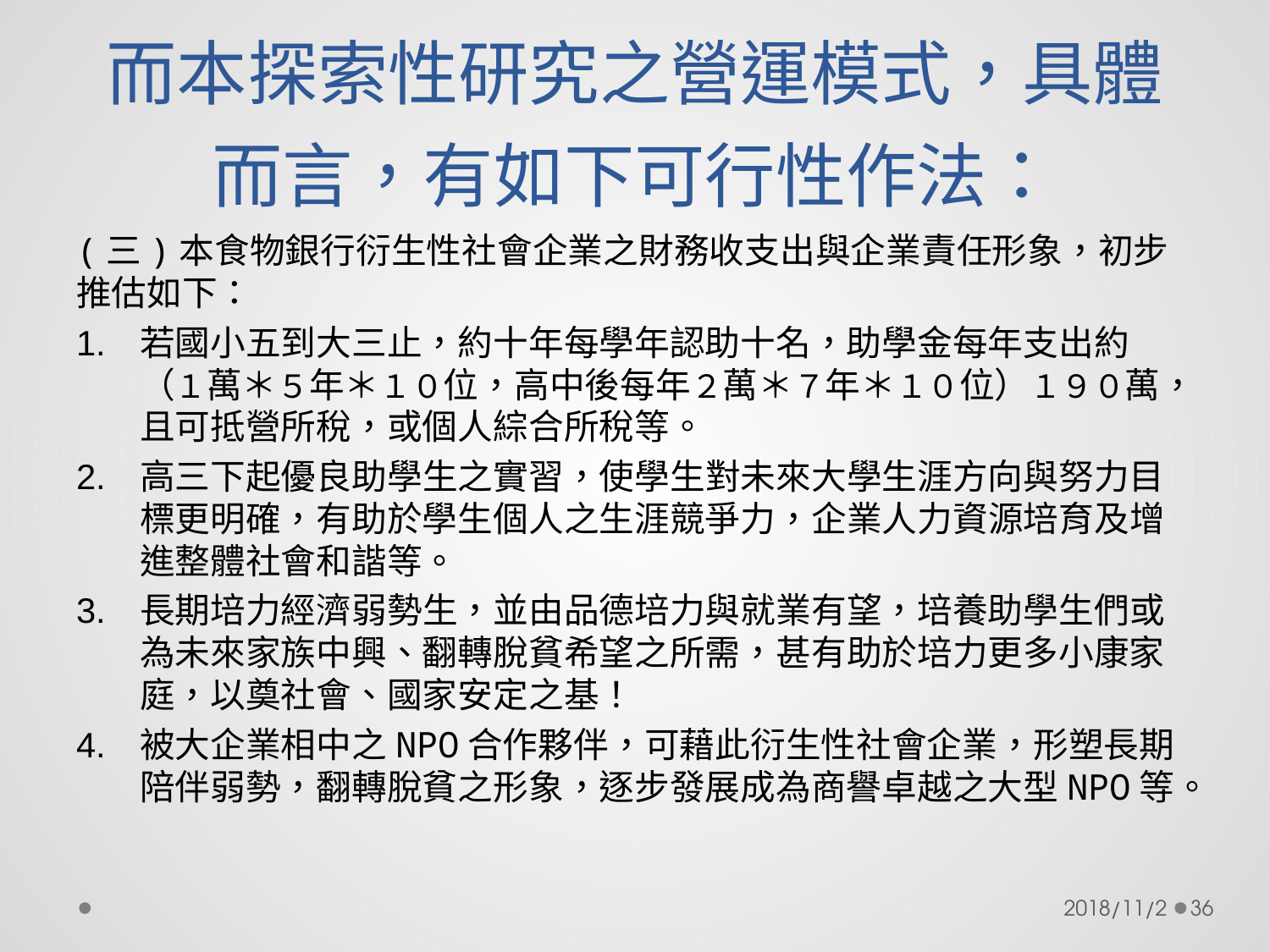

# 而本探索性研究之營運模式，具體而言，有如下可行性作法：
(三)本食物銀行衍生性社會企業之財務收支出與企業責任形象，初步推估如下：
若國小五到大三止，約十年每學年認助十名，助學金每年支出約（１萬＊５年＊１０位，高中後每年２萬＊７年＊１０位）１９０萬，且可抵營所稅，或個人綜合所稅等。
高三下起優良助學生之實習，使學生對未來大學生涯方向與努力目標更明確，有助於學生個人之生涯競爭力，企業人力資源培育及增進整體社會和諧等。
長期培力經濟弱勢生，並由品德培力與就業有望，培養助學生們或為未來家族中興、翻轉脫貧希望之所需，甚有助於培力更多小康家庭，以奠社會、國家安定之基！
被大企業相中之NPO合作夥伴，可藉此衍生性社會企業，形塑長期陪伴弱勢，翻轉脫貧之形象，逐步發展成為商譽卓越之大型NPO等。

2018/11/2
36